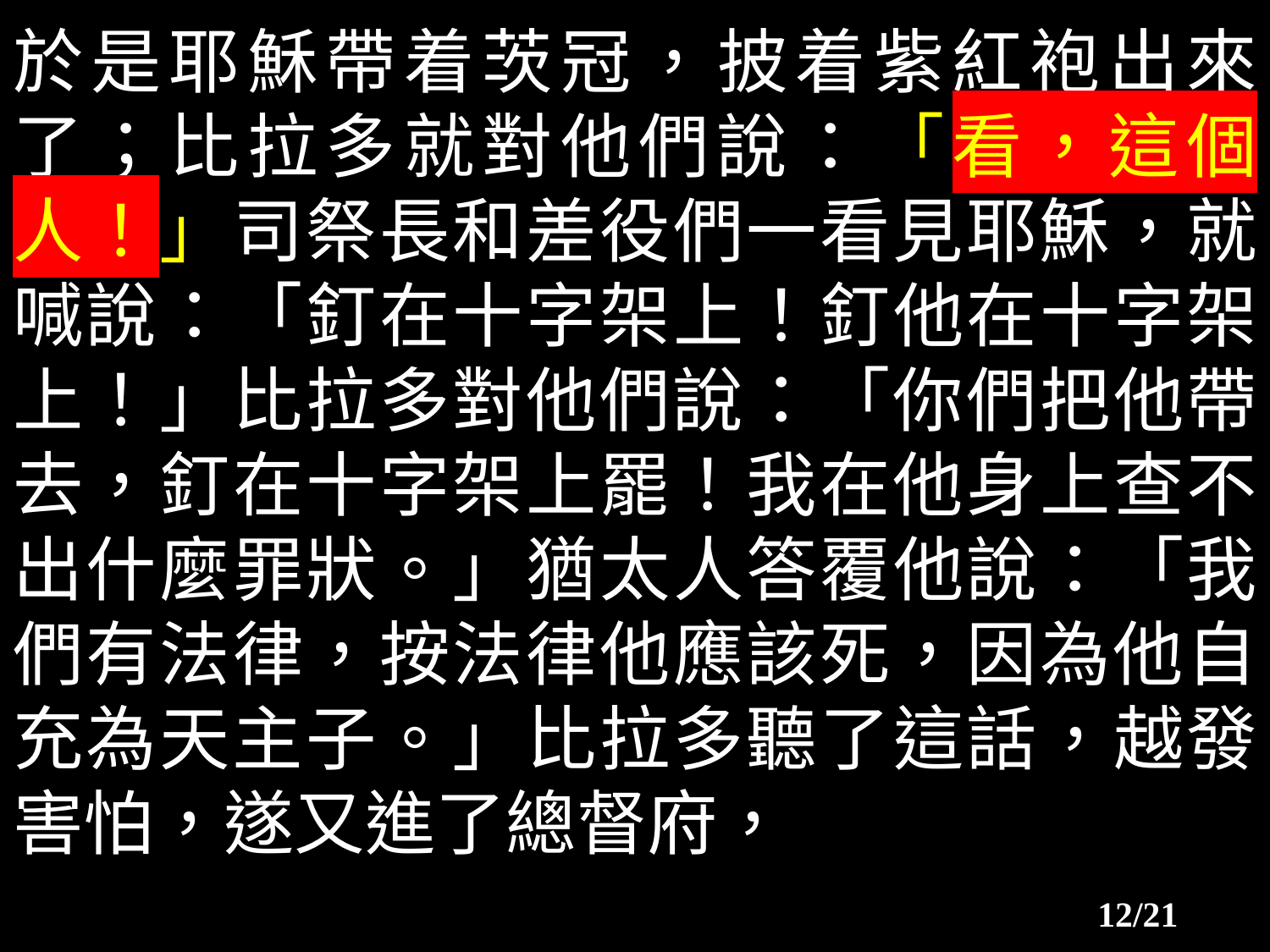

於是耶穌帶着茨冠，披着紫紅袍出來了；比拉多就對他們說：「看，這個人！」司祭長和差役們一看見耶穌，就喊說：「釘在十字架上！釘他在十字架上！」比拉多對他們說：「你們把他帶去，釘在十字架上罷！我在他身上查不出什麼罪狀。」猶太人答覆他說：「我們有法律，按法律他應該死，因為他自充為天主子。」比拉多聽了這話，越發害怕，遂又進了總督府，

12/21